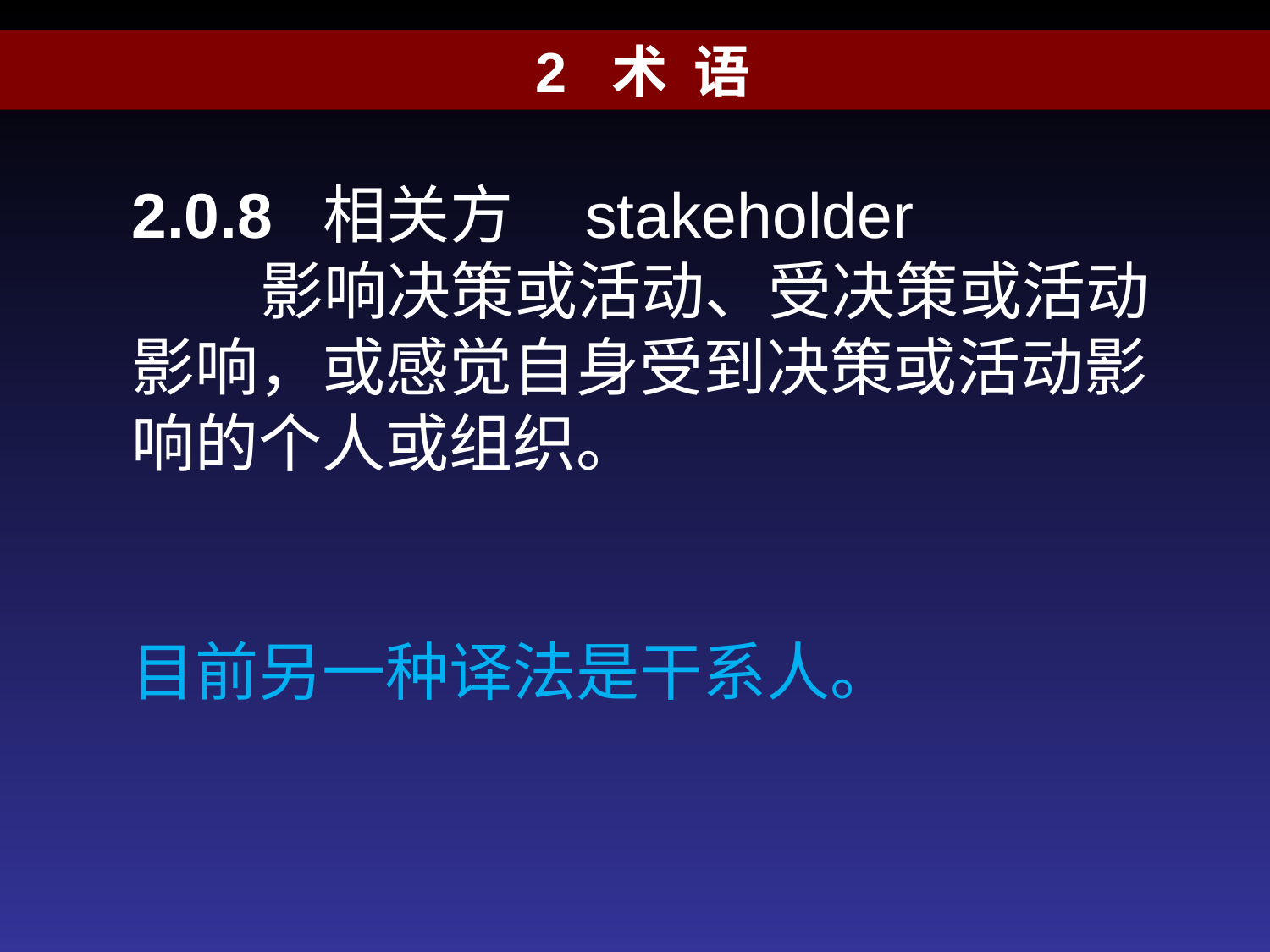

2  术  语
2.0.8  相关方    stakeholder
        影响决策或活动、受决策或活动影响，或感觉自身受到决策或活动影响的个人或组织。

目前另一种译法是干系人。